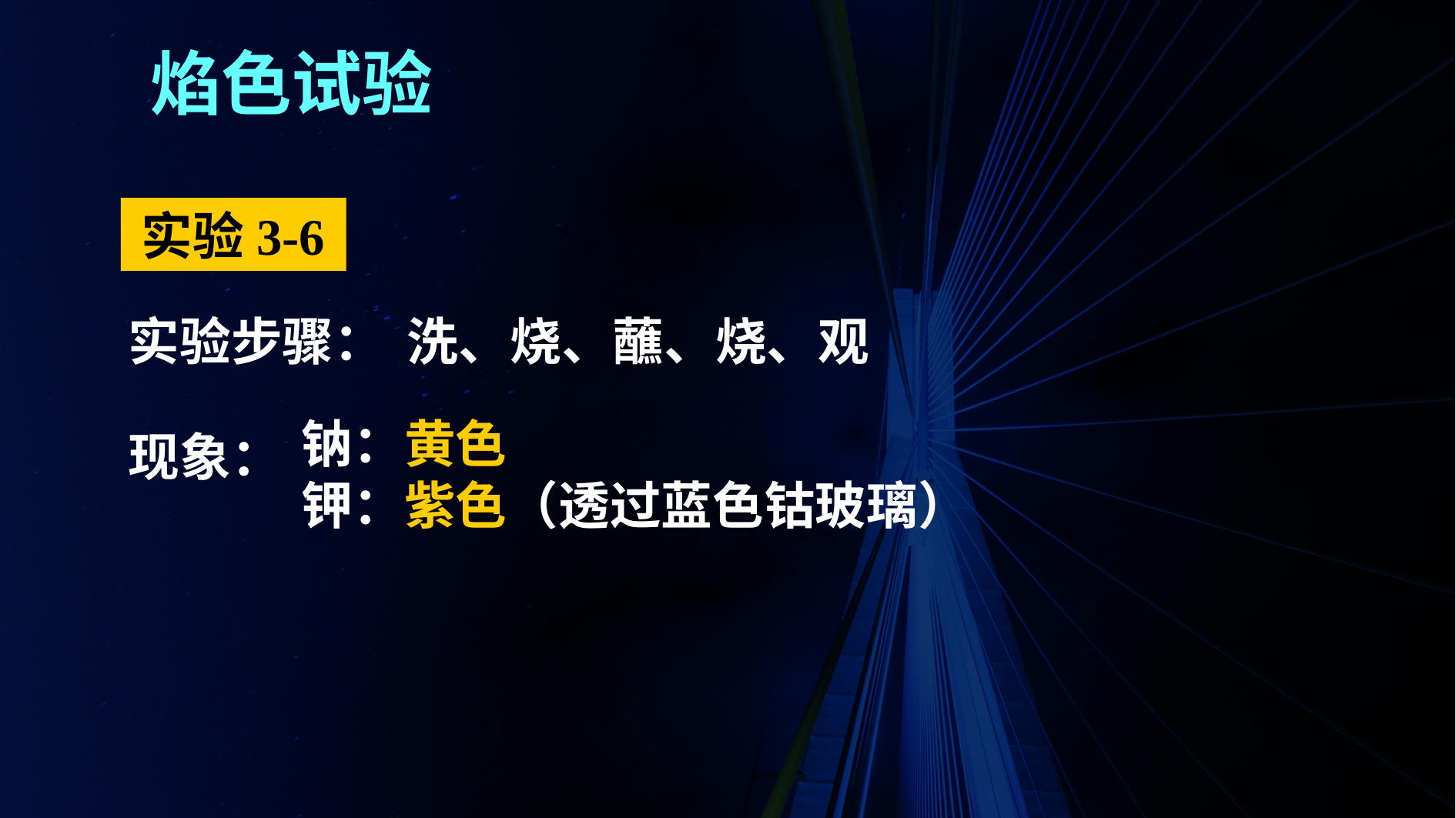

焰色试验
实验3-6
实验步骤：
洗、烧、蘸、烧、观
钠：黄色
钾：紫色（透过蓝色钴玻璃）
现象：